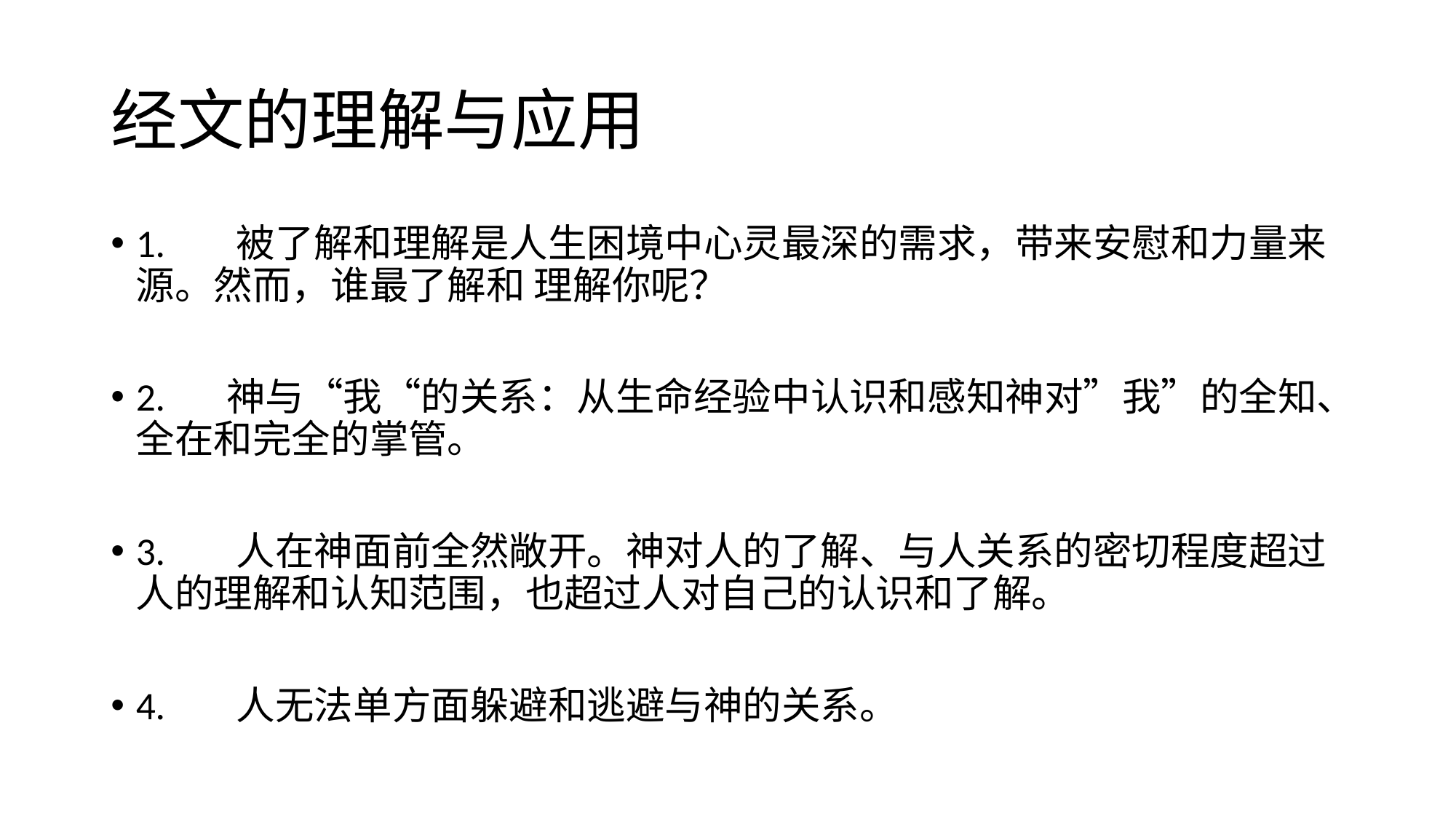

# 经文的理解与应用
1.	被了解和理解是人生困境中心灵最深的需求，带来安慰和力量来源。然而，谁最了解和 理解你呢？

2.      神与“我“的关系：从生命经验中认识和感知神对”我”的全知、全在和完全的掌管。

3.	人在神面前全然敞开。神对人的了解、与人关系的密切程度超过人的理解和认知范围，也超过人对自己的认识和了解。

4.	人无法单方面躲避和逃避与神的关系。